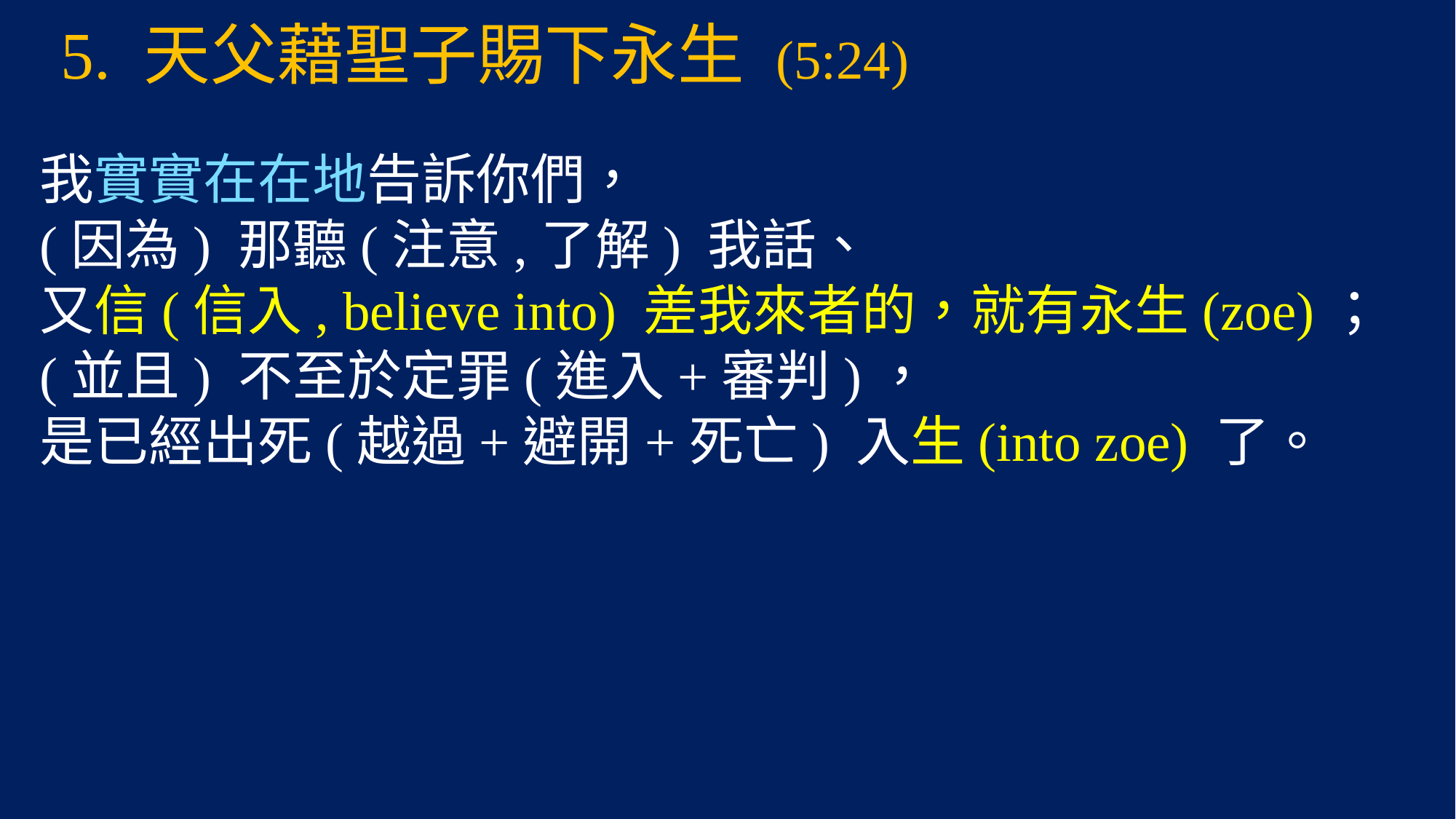

# 5. 天父藉聖子賜下永生 (5:24)
我實實在在地告訴你們，
(因為) 那聽(注意,了解) 我話、
又信(信入, believe into) 差我來者的，就有永生(zoe)；
(並且) 不至於定罪(進入+審判)，
是已經出死(越過+避開+死亡) 入生(into zoe) 了。